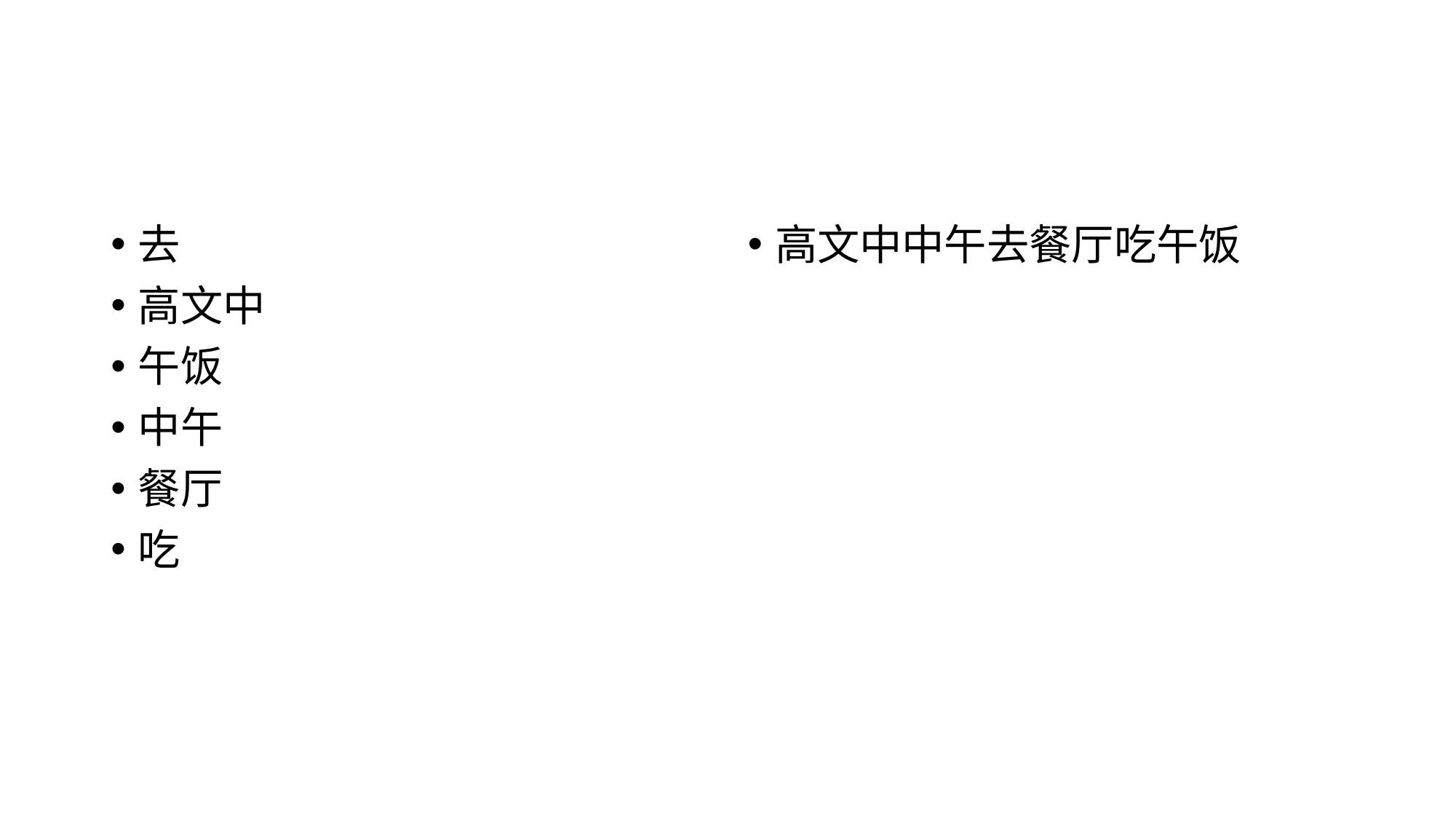

#
去
高文中
午饭
中午
餐厅
吃
高文中中午去餐厅吃午饭